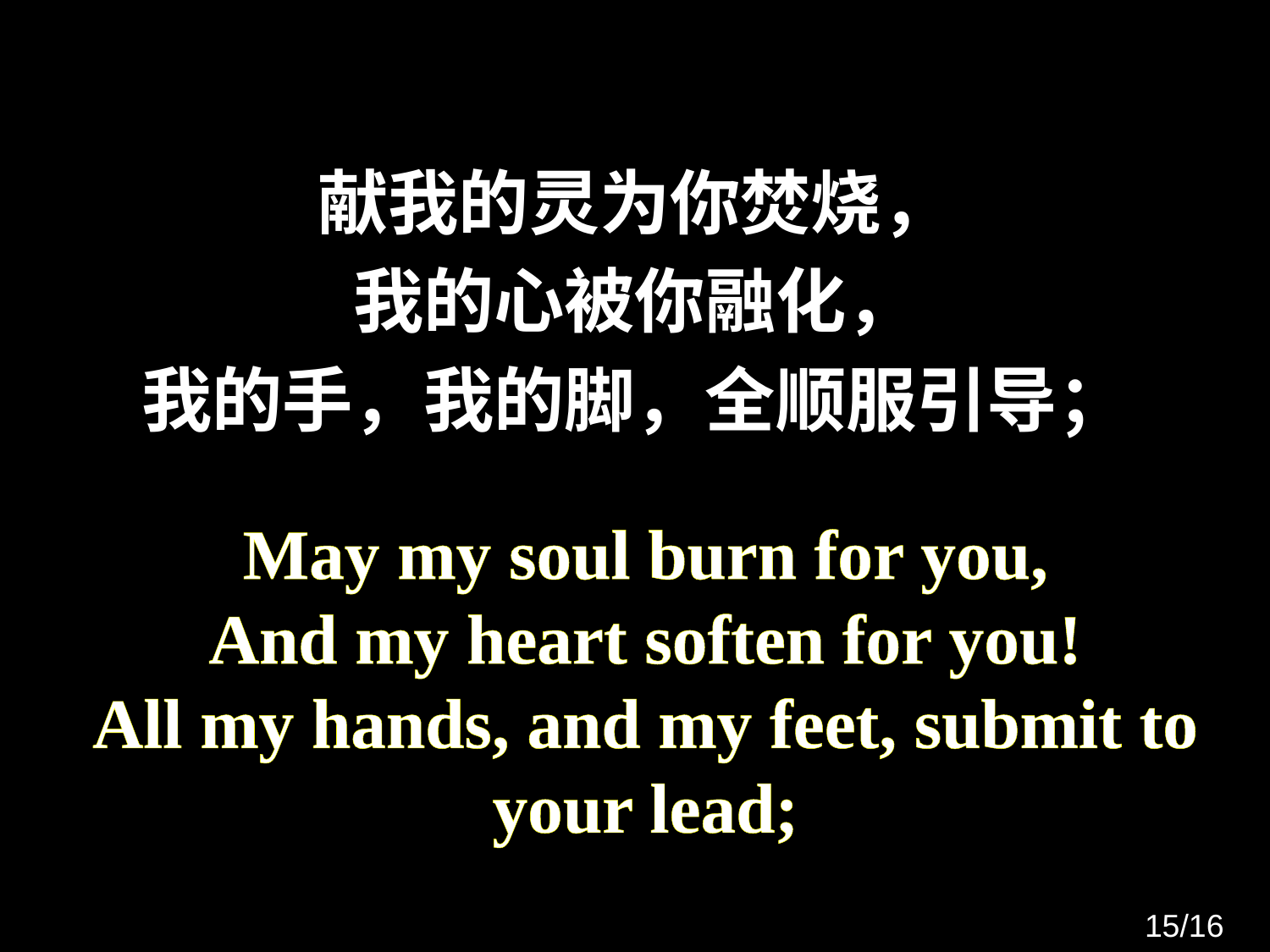

献我的灵为你焚烧，
我的心被你融化，
我的手，我的脚，全顺服引导；
May my soul burn for you,
And my heart soften for you!
All my hands, and my feet, submit to your lead;
15/16